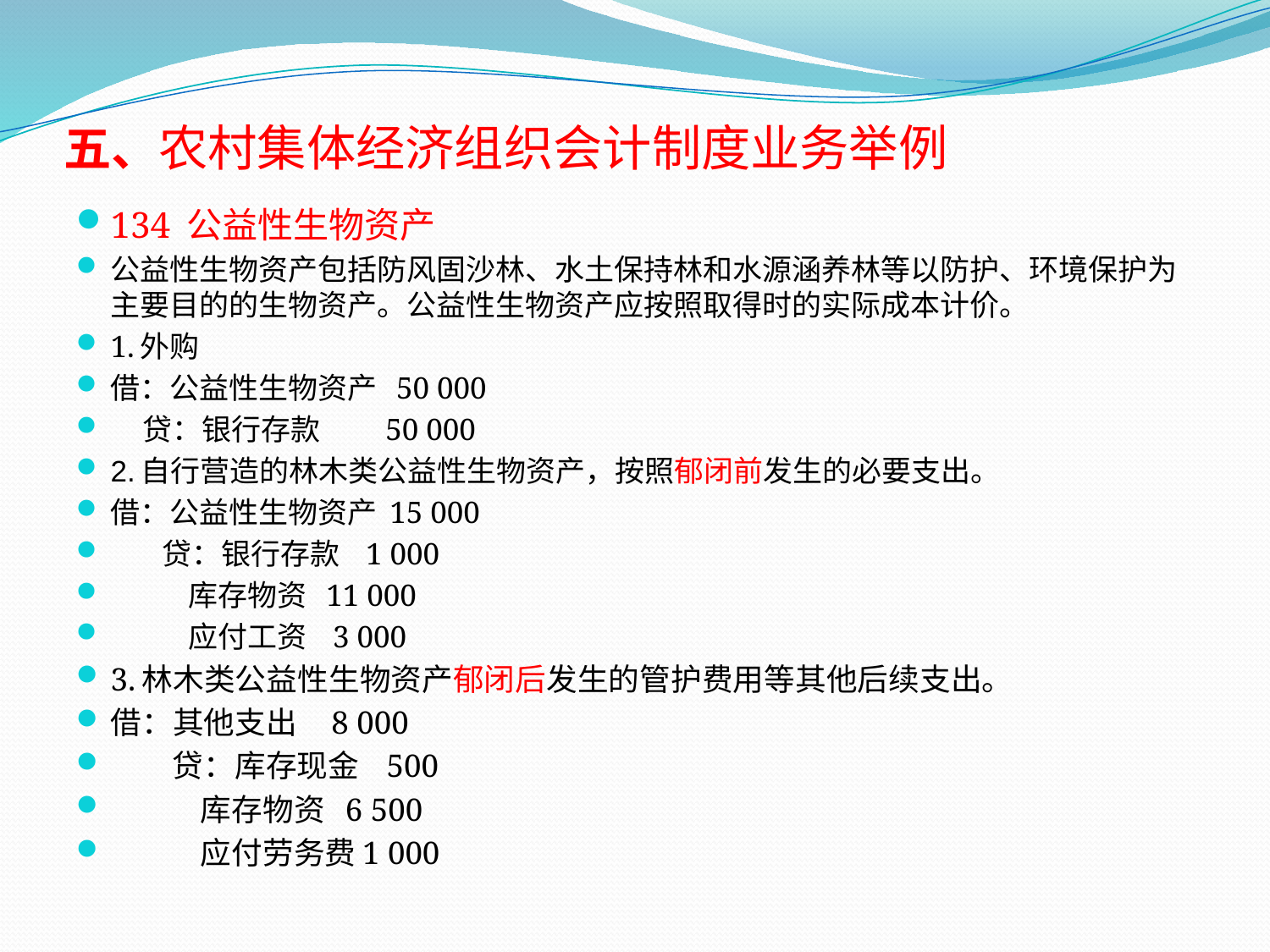

# 五、农村集体经济组织会计制度业务举例
134 公益性生物资产
公益性生物资产包括防风固沙林、水土保持林和水源涵养林等以防护、环境保护为主要目的的生物资产。公益性生物资产应按照取得时的实际成本计价。
1.外购
借：公益性生物资产  50 000
    贷：银行存款         50 000
2.自行营造的林木类公益性生物资产，按照郁闭前发生的必要支出。
借：公益性生物资产 15 000
       贷：银行存款   1 000
           库存物资  11 000
           应付工资   3 000
3.林木类公益性生物资产郁闭后发生的管护费用等其他后续支出。
借：其他支出    8 000
        贷：库存现金   500
            库存物资  6 500
            应付劳务费1 000